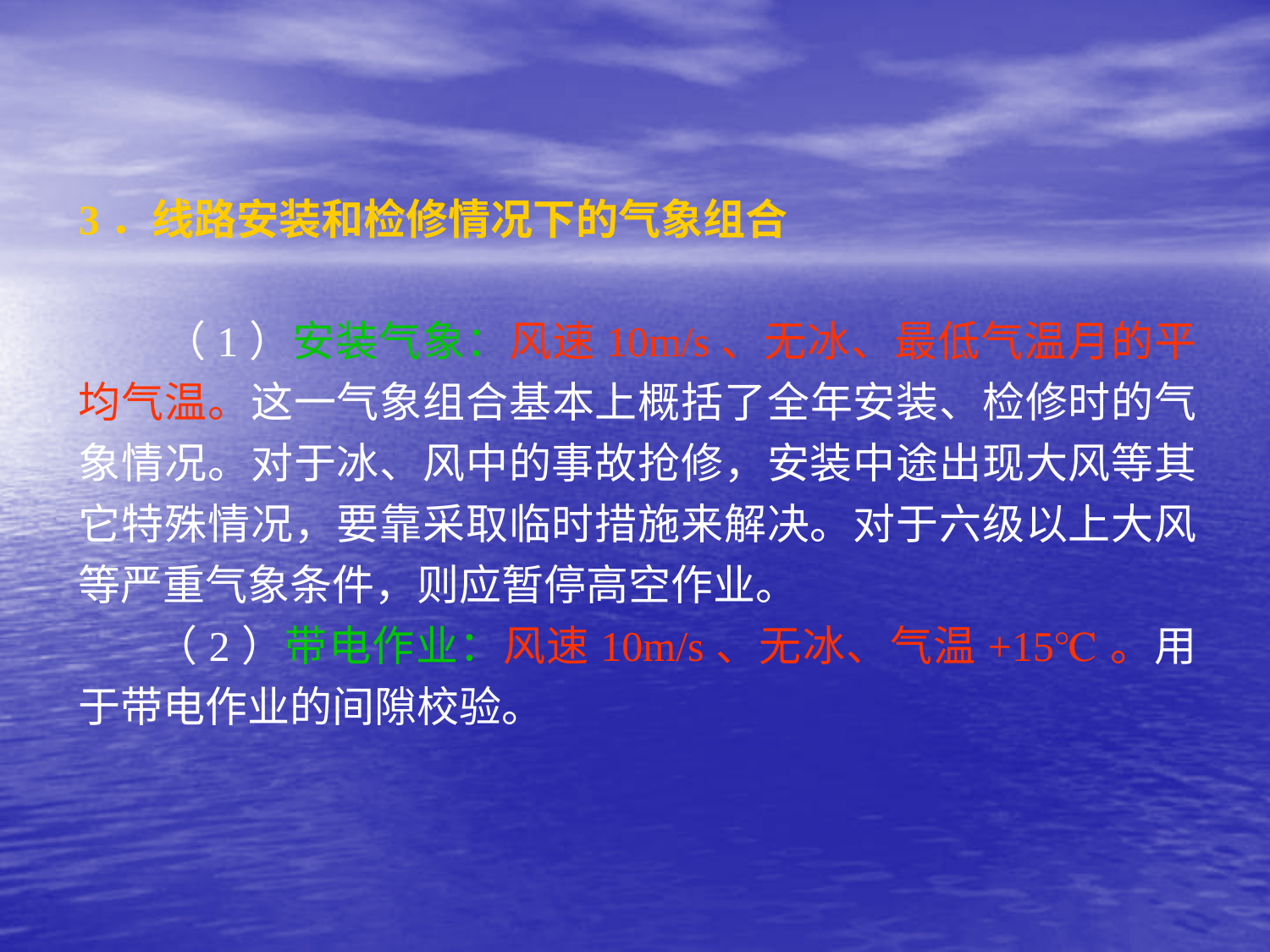

3．线路安装和检修情况下的气象组合

       （1）安装气象：风速10m/s、无冰、最低气温月的平均气温。这一气象组合基本上概括了全年安装、检修时的气象情况。对于冰、风中的事故抢修，安装中途出现大风等其它特殊情况，要靠采取临时措施来解决。对于六级以上大风等严重气象条件，则应暂停高空作业。
      （2）带电作业：风速10m/s、无冰、气温+15℃。用于带电作业的间隙校验。